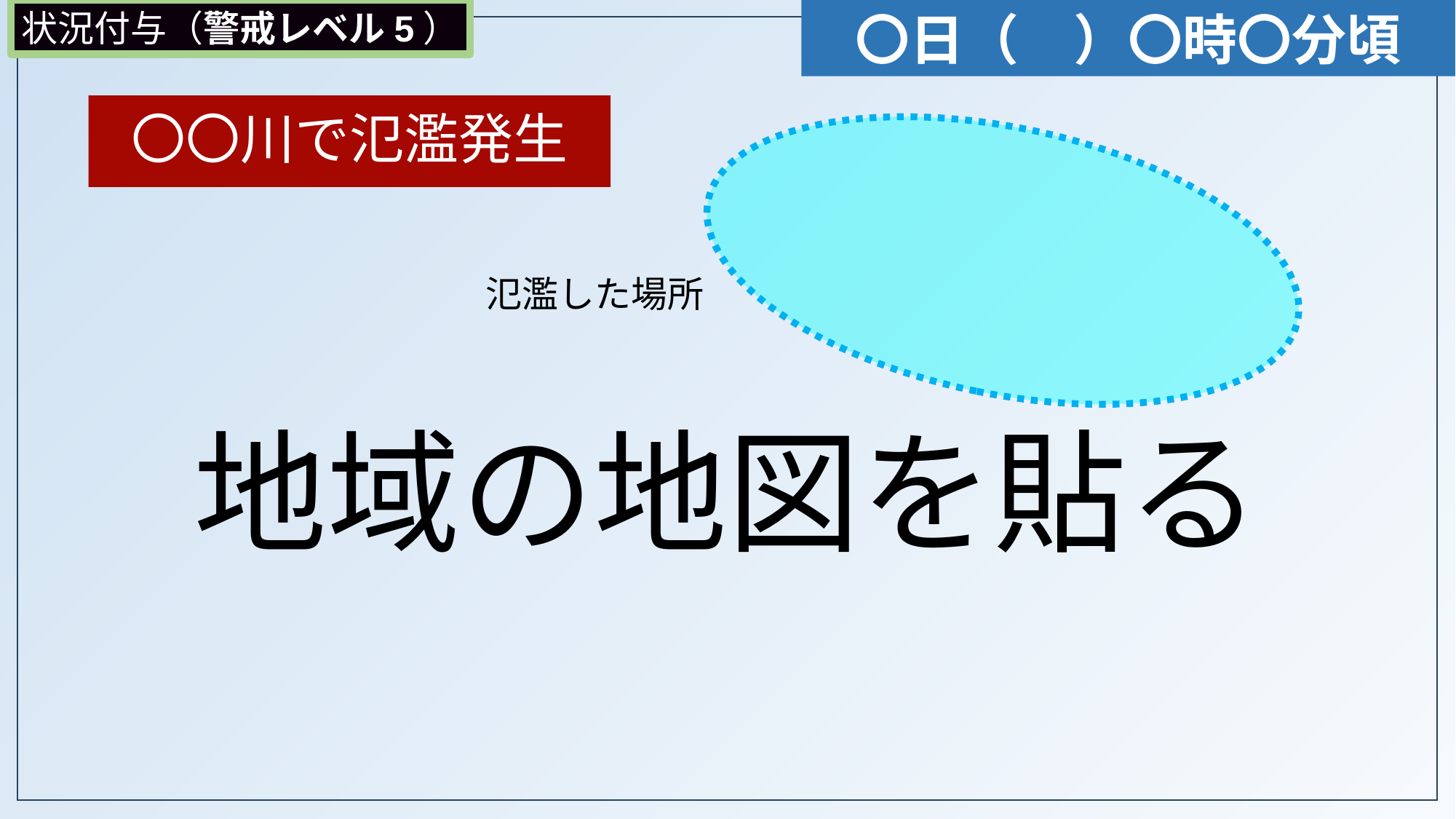

状況付与（警戒レベル5）
〇日（　）〇時〇分頃

地域の地図を貼る
〇〇川で氾濫発生
氾濫した場所